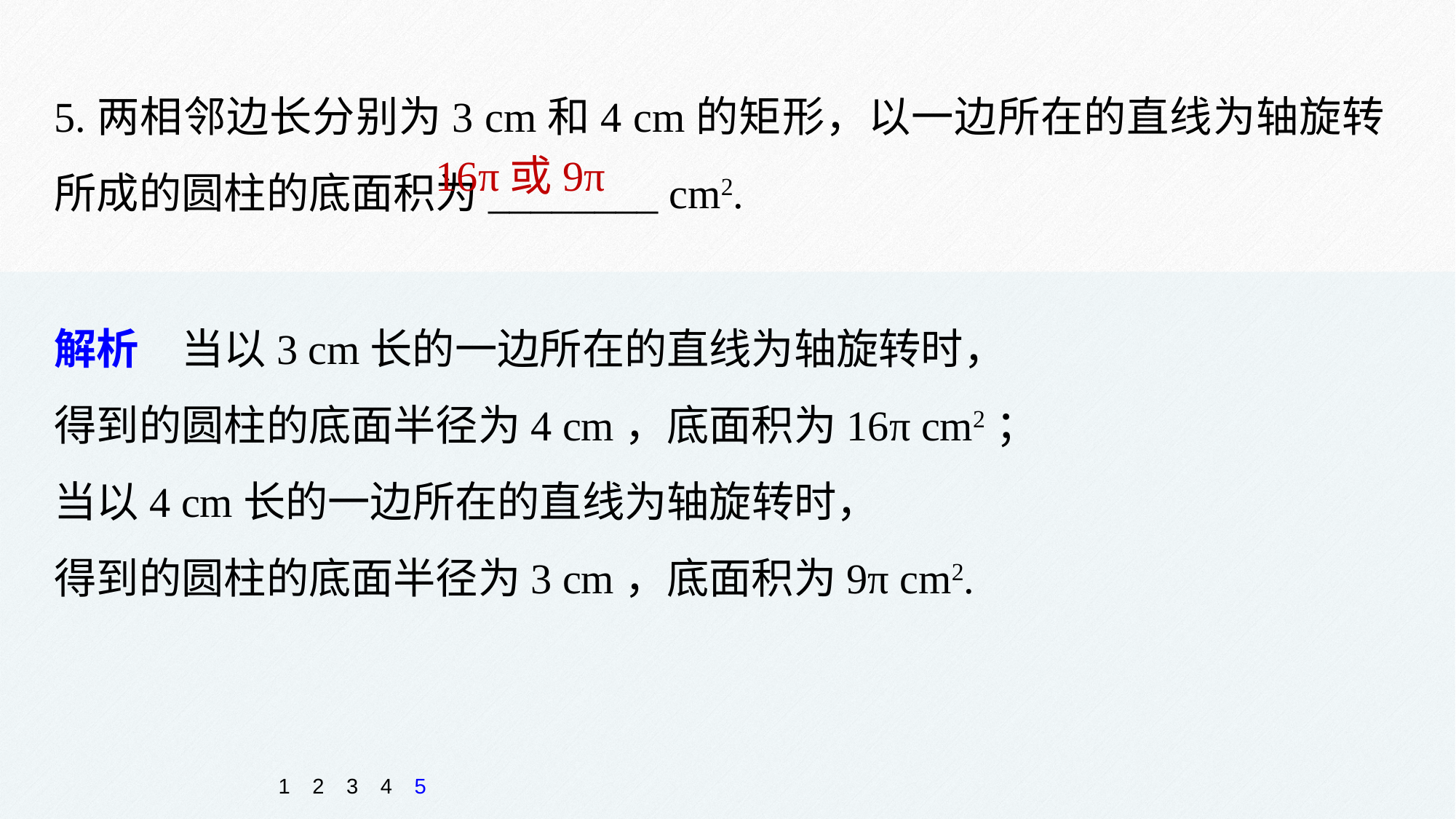

5.两相邻边长分别为3 cm和4 cm的矩形，以一边所在的直线为轴旋转所成的圆柱的底面积为________ cm2.
16π或9π
解析　当以3 cm长的一边所在的直线为轴旋转时，
得到的圆柱的底面半径为4 cm，底面积为16π cm2；
当以4 cm长的一边所在的直线为轴旋转时，
得到的圆柱的底面半径为3 cm，底面积为9π cm2.
1
2
3
4
5